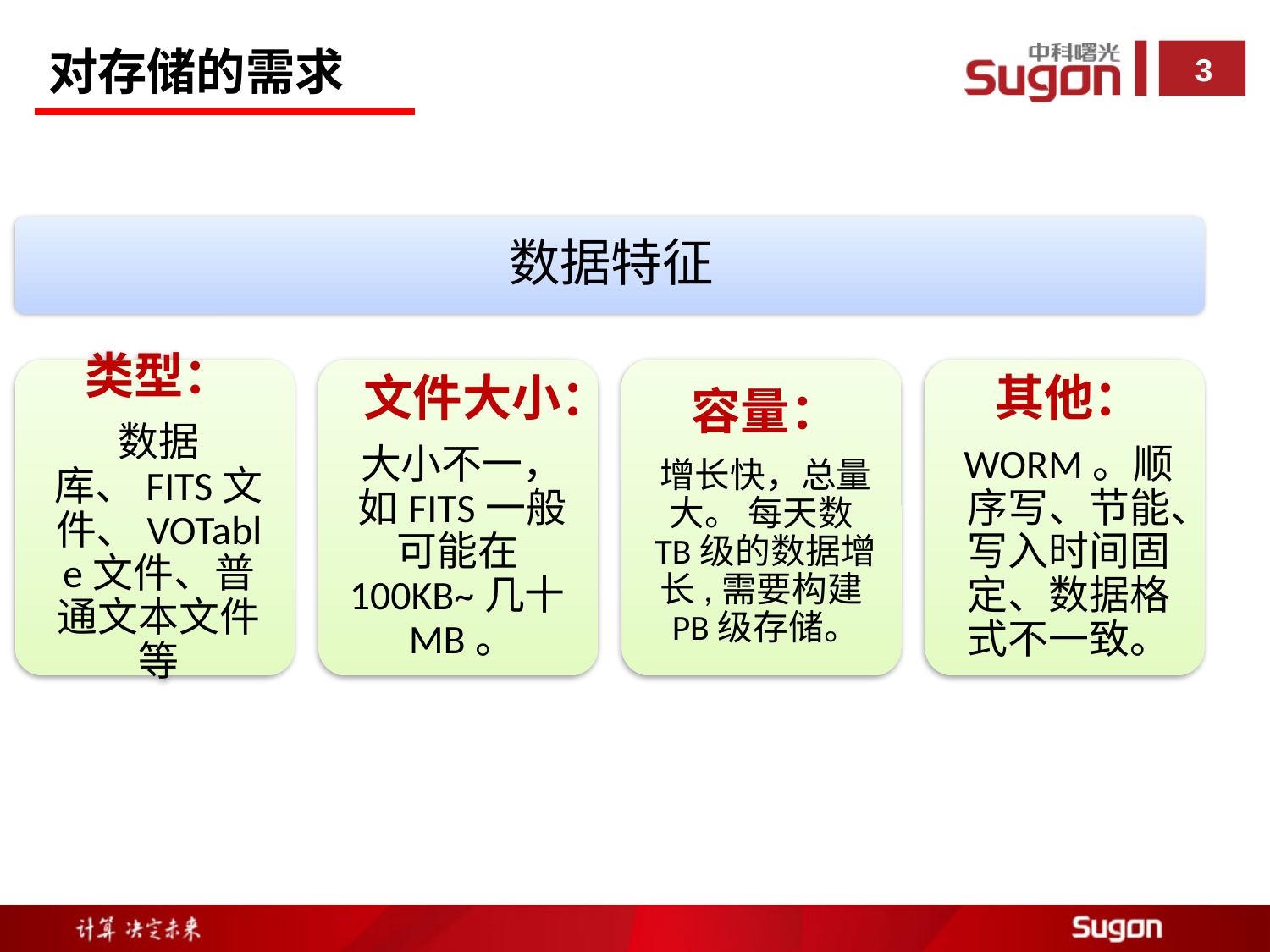

对存储的需求
数据特征
类型：
数据库、FITS文件、VOTable文件、普通文本文件等
文件大小：
大小不一，如FITS一般可能在100KB~几十MB。
容量：
增长快，总量大。 每天数TB级的数据增长,需要构建PB级存储。
其他：
WORM。顺序写、节能、写入时间固定、数据格式不一致。